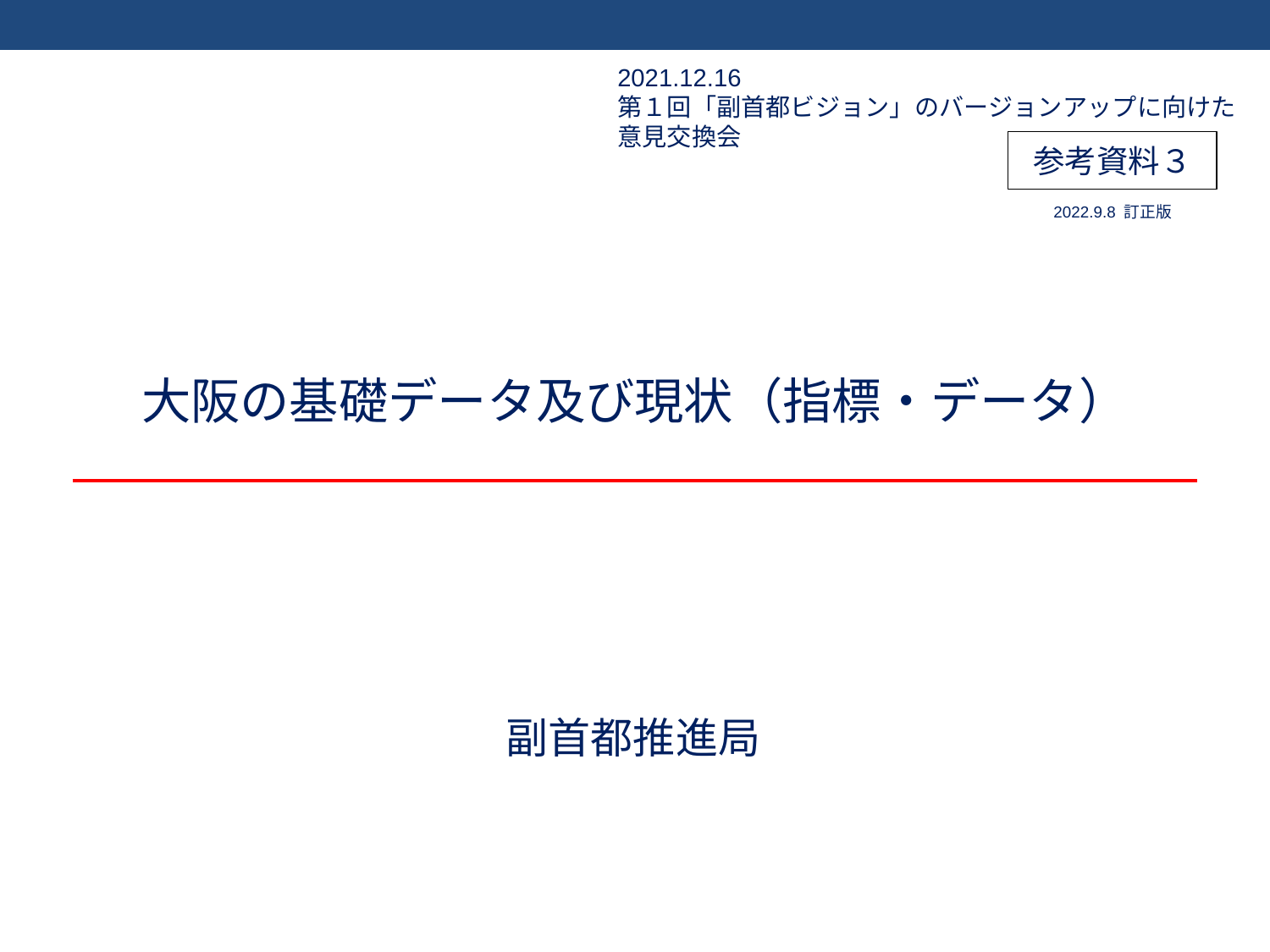

2021.12.16
第１回「副首都ビジョン」のバージョンアップに向けた意見交換会
参考資料３
2022.9.8 訂正版
# 大阪の基礎データ及び現状（指標・データ）

副首都推進局